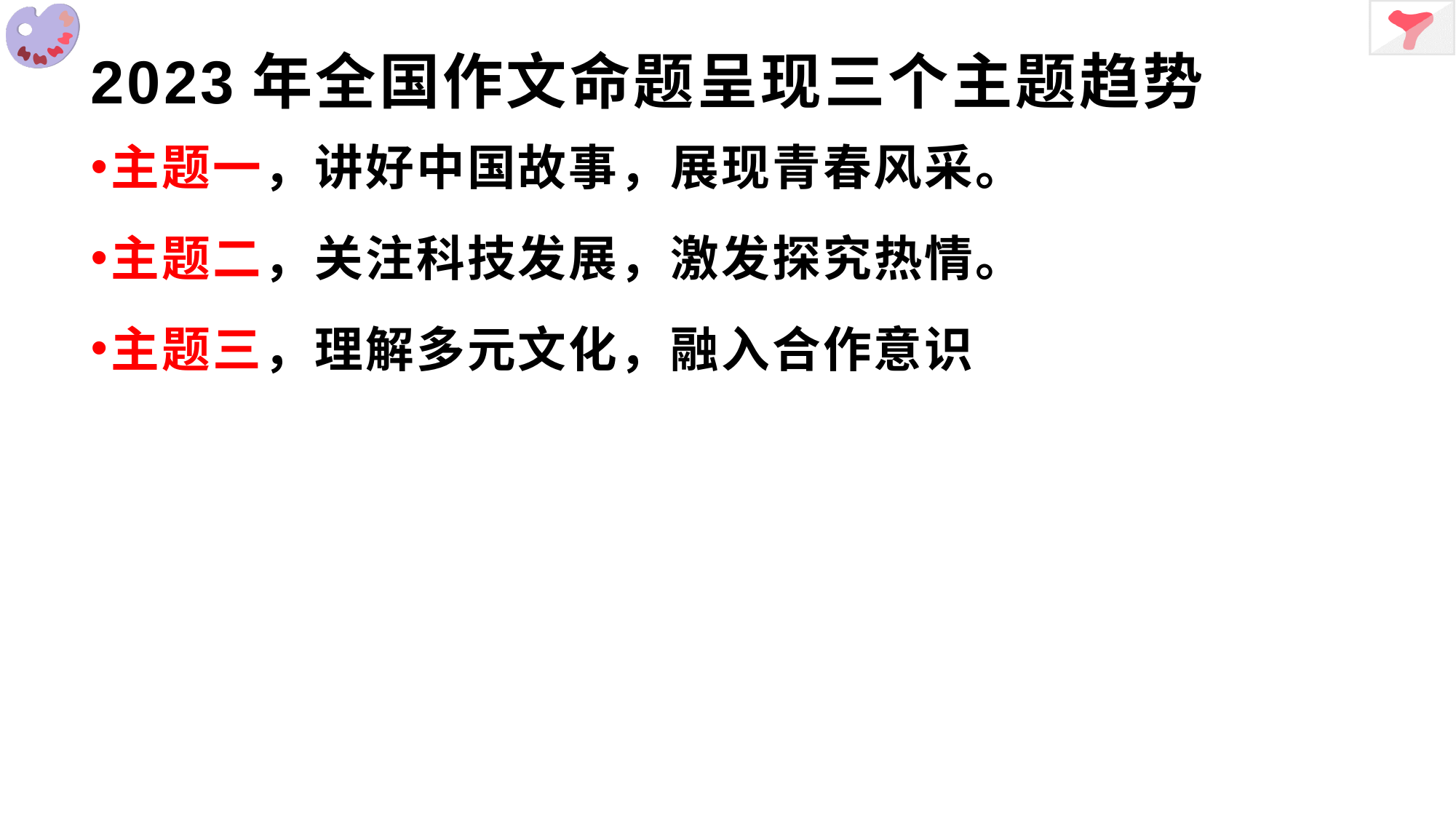

# 2023年全国作文命题呈现三个主题趋势
主题一，讲好中国故事，展现青春风采。
主题二，关注科技发展，激发探究热情。
主题三，理解多元文化，融入合作意识